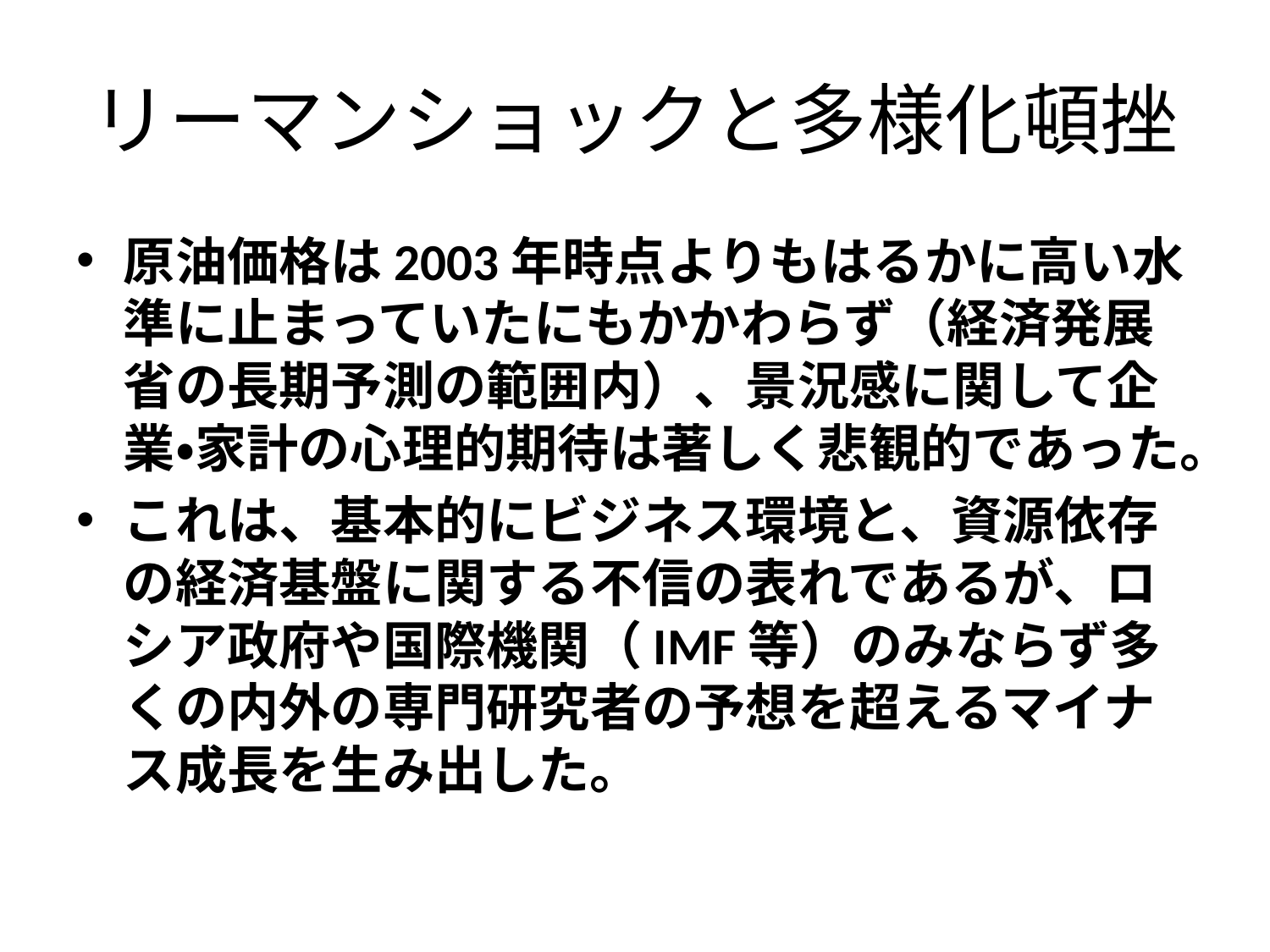

# リーマンショックと多様化頓挫
原油価格は2003年時点よりもはるかに高い水準に止まっていたにもかかわらず（経済発展省の長期予測の範囲内）、景況感に関して企業・家計の心理的期待は著しく悲観的であった。
これは、基本的にビジネス環境と、資源依存の経済基盤に関する不信の表れであるが、ロシア政府や国際機関（IMF等）のみならず多くの内外の専門研究者の予想を超えるマイナス成長を生み出した。